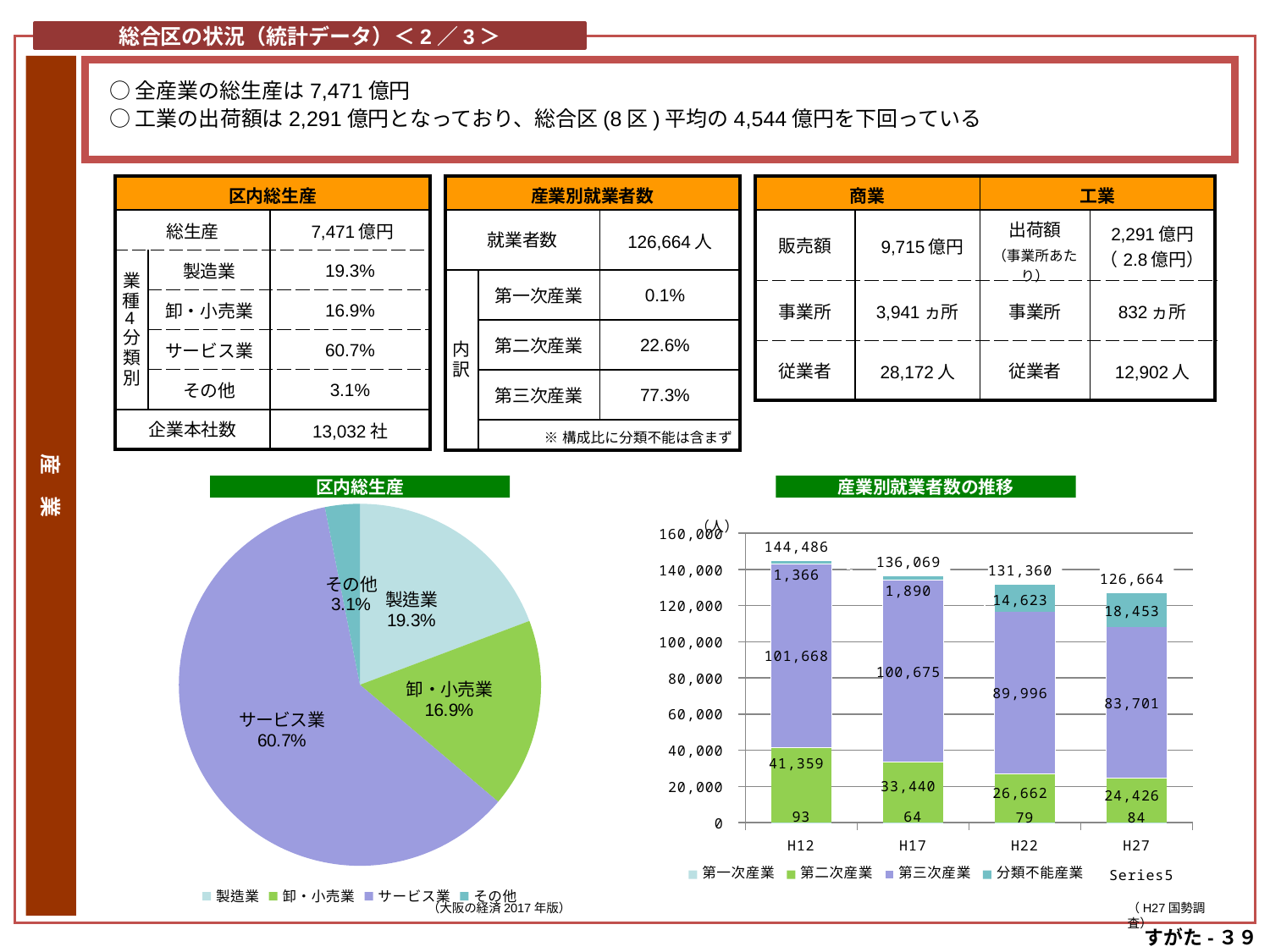

総合区の状況（統計データ）＜2／3＞

産　業

○全産業の総生産は7,471億円
○工業の出荷額は2,291億円となっており、総合区(8区)平均の4,544億円を下回っている
| 区内総生産 |  |  |
| --- | --- | --- |
| 総生産 |  | 7,471億円 |
| 業種4分類別 | 製造業 | 19.3% |
|  | 卸・小売業 | 16.9% |
|  | サービス業 | 60.7% |
|  | その他 | 3.1% |
| 企業本社数 |  | 13,032社 |
| 産業別就業者数 |  |  |
| --- | --- | --- |
| 就業者数 |  | 126,664人 |
| 内訳 | 第一次産業 | 0.1% |
|  | 第二次産業 | 22.6% |
|  | 第三次産業 | 77.3% |
|  | ※構成比に分類不能は含まず |  |
| 商業 |  | 工業 |  |
| --- | --- | --- | --- |
| 販売額 | 9,715億円 | 出荷額 （事業所あたり） | 2,291億円 （2.8億円） |
| 事業所 | 3,941ヵ所 | 事業所 | 832ヵ所 |
| 従業者 | 28,172人 | 従業者 | 12,902人 |
区内総生産
産業別就業者数の推移

### Chart

| Category | 業種別 |
|---|---|
| 製造業 | 0.19266028176273794 |
| 卸・小売業 | 0.16914183092022494 |
| サービス業 | 0.6071707177582326 |
| その他 | 0.031027169558810012 |

### Chart

| Category | 第一次産業 | 第二次産業 | 第三次産業 | 分類不能産業 |  |
|---|---|---|---|---|---|
| H12 | 93.0 | 41359.0 | 101668.0 | 1366.0 | 144486.0 |
| H17 | 64.0 | 33440.0 | 100675.0 | 1890.0 | 136069.0 |
| H22 | 79.0 | 26662.0 | 89996.0 | 14623.0 | 131360.0 |
| H27 | 84.0 | 24426.0 | 83701.0 | 18453.0 | 126664.0 |
（大阪の経済2017年版）
（H27国勢調査）
すがた-３９